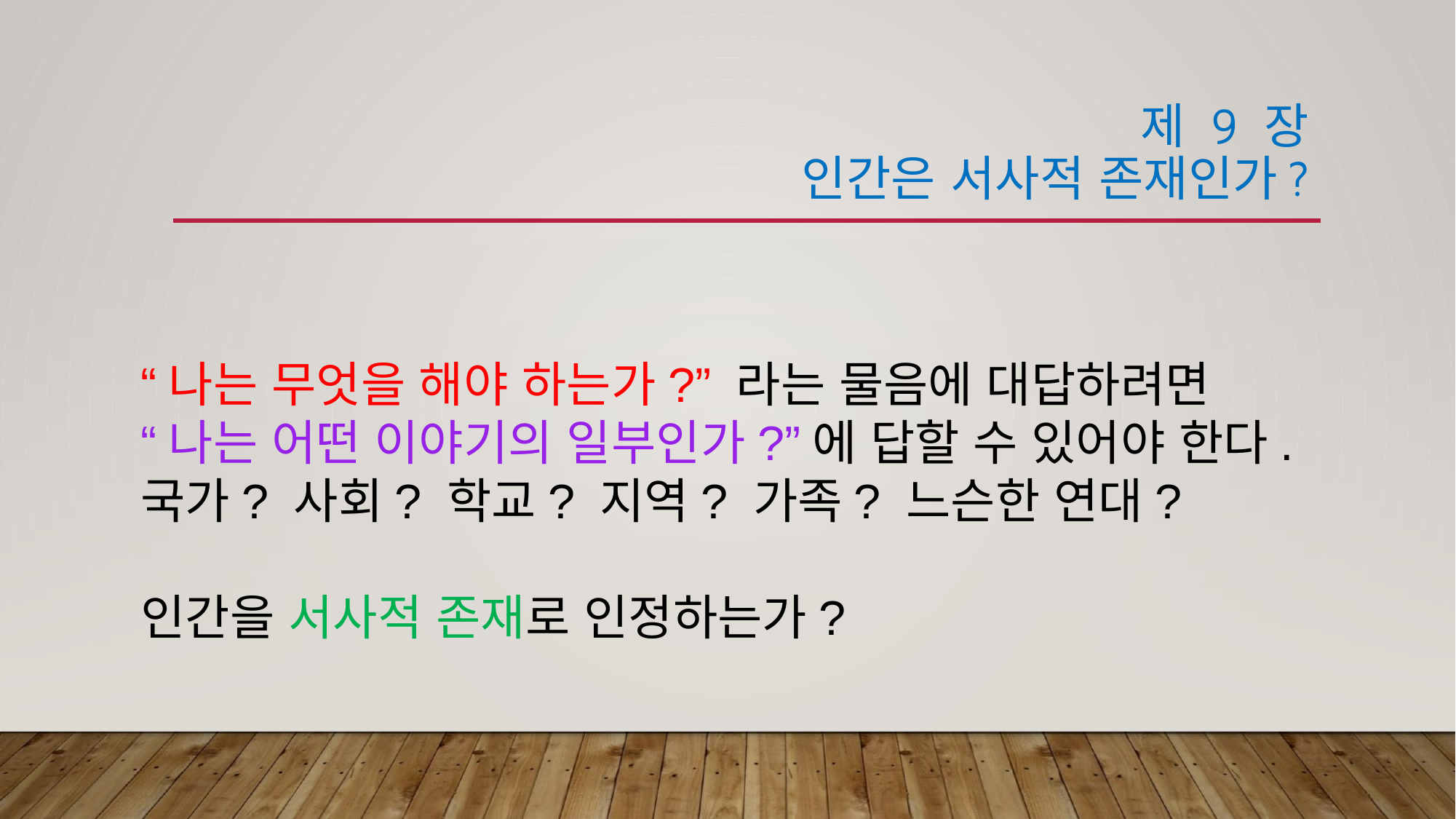

# 제 9 장 인간은 서사적 존재인가?
“나는 무엇을 해야 하는가?” 라는 물음에 대답하려면
“나는 어떤 이야기의 일부인가?”에 답할 수 있어야 한다.
국가? 사회? 학교? 지역? 가족? 느슨한 연대?

인간을 서사적 존재로 인정하는가?